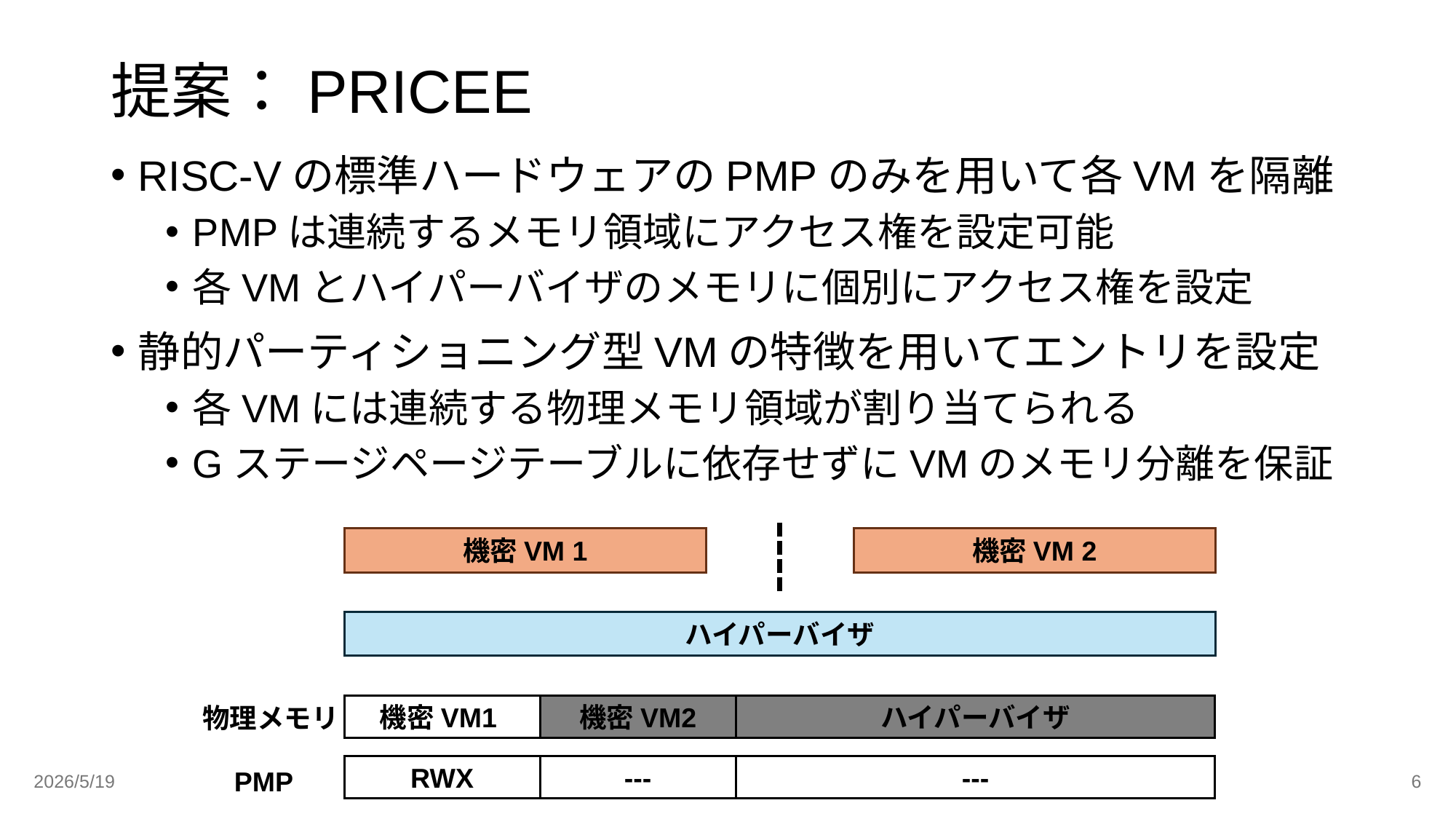

# 提案：PRICEE
RISC-Vの標準ハードウェアのPMPのみを用いて各VMを隔離
PMPは連続するメモリ領域にアクセス権を設定可能
各VMとハイパーバイザのメモリに個別にアクセス権を設定
静的パーティショニング型VMの特徴を用いてエントリを設定
各VMには連続する物理メモリ領域が割り当てられる
Gステージページテーブルに依存せずにVMのメモリ分離を保証
機密VM 2
機密VM 1
ハイパーバイザ
物理メモリ
ハイパーバイザ
機密VM2
機密VM1
---
---
RWX
PMP
2026/5/19
6